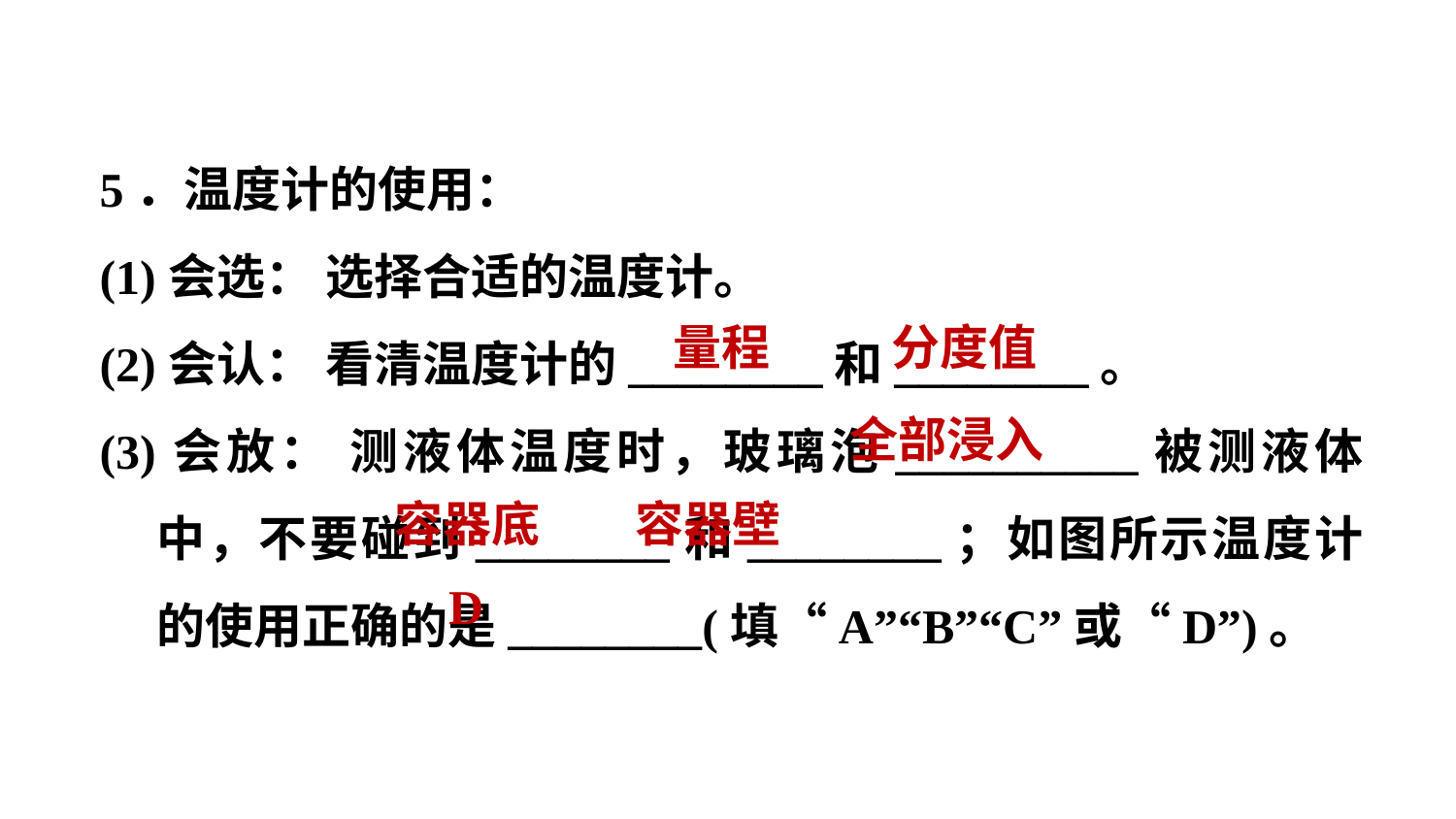

5．温度计的使用：
(1)会选： 选择合适的温度计。
(2)会认： 看清温度计的________和________。
(3)会放： 测液体温度时，玻璃泡__________被测液体中，不要碰到________和________；如图所示温度计的使用正确的是________(填“A”“B”“C”或“D”)。
量程
分度值
全部浸入
容器底
容器壁
D